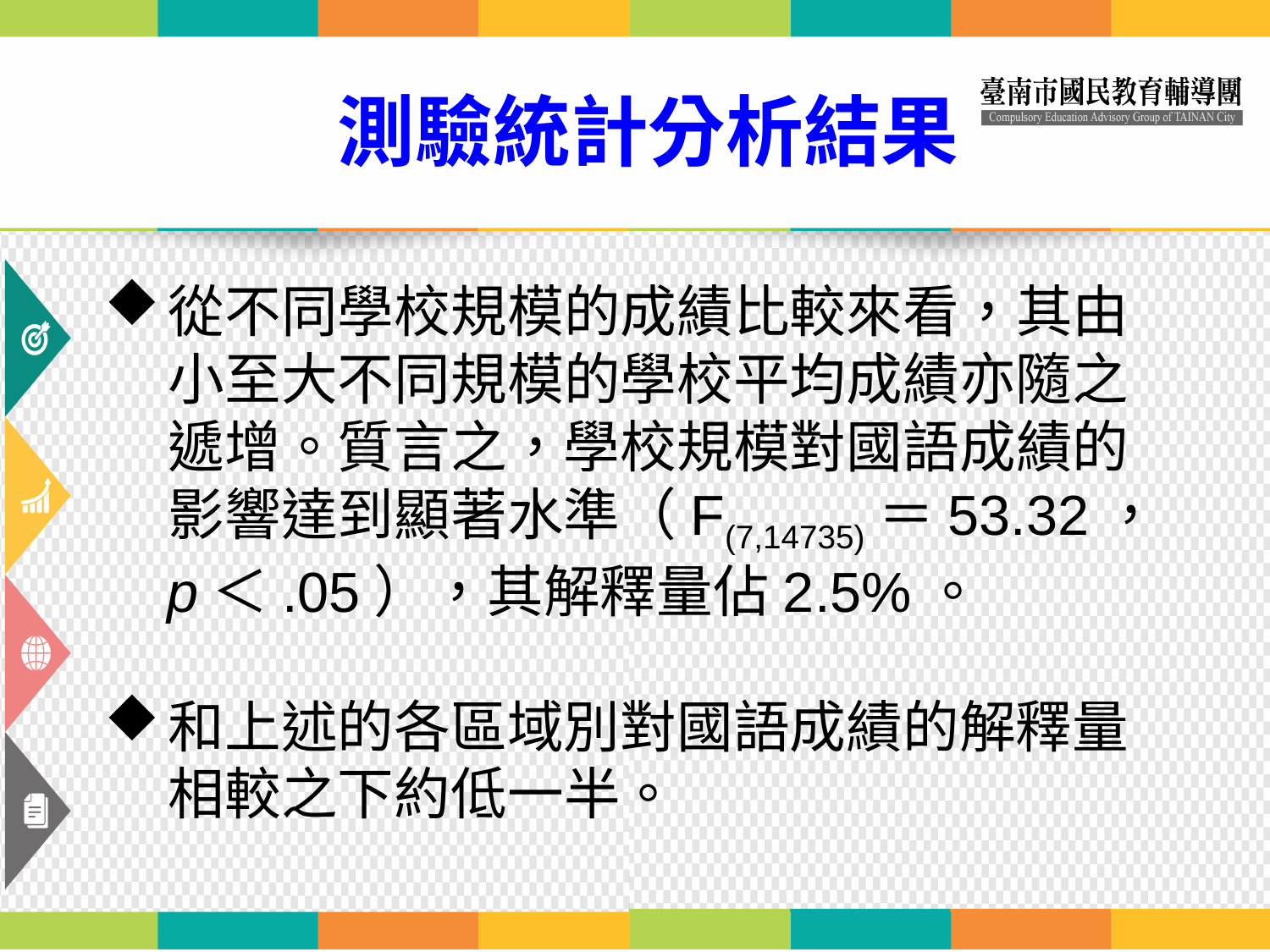

# 測驗統計分析結果
從不同學校規模的成績比較來看，其由小至大不同規模的學校平均成績亦隨之遞增。質言之，學校規模對國語成績的影響達到顯著水準（F(7,14735)＝53.32，
    p＜.05），其解釋量佔2.5%。

和上述的各區域別對國語成績的解釋量相較之下約低一半。